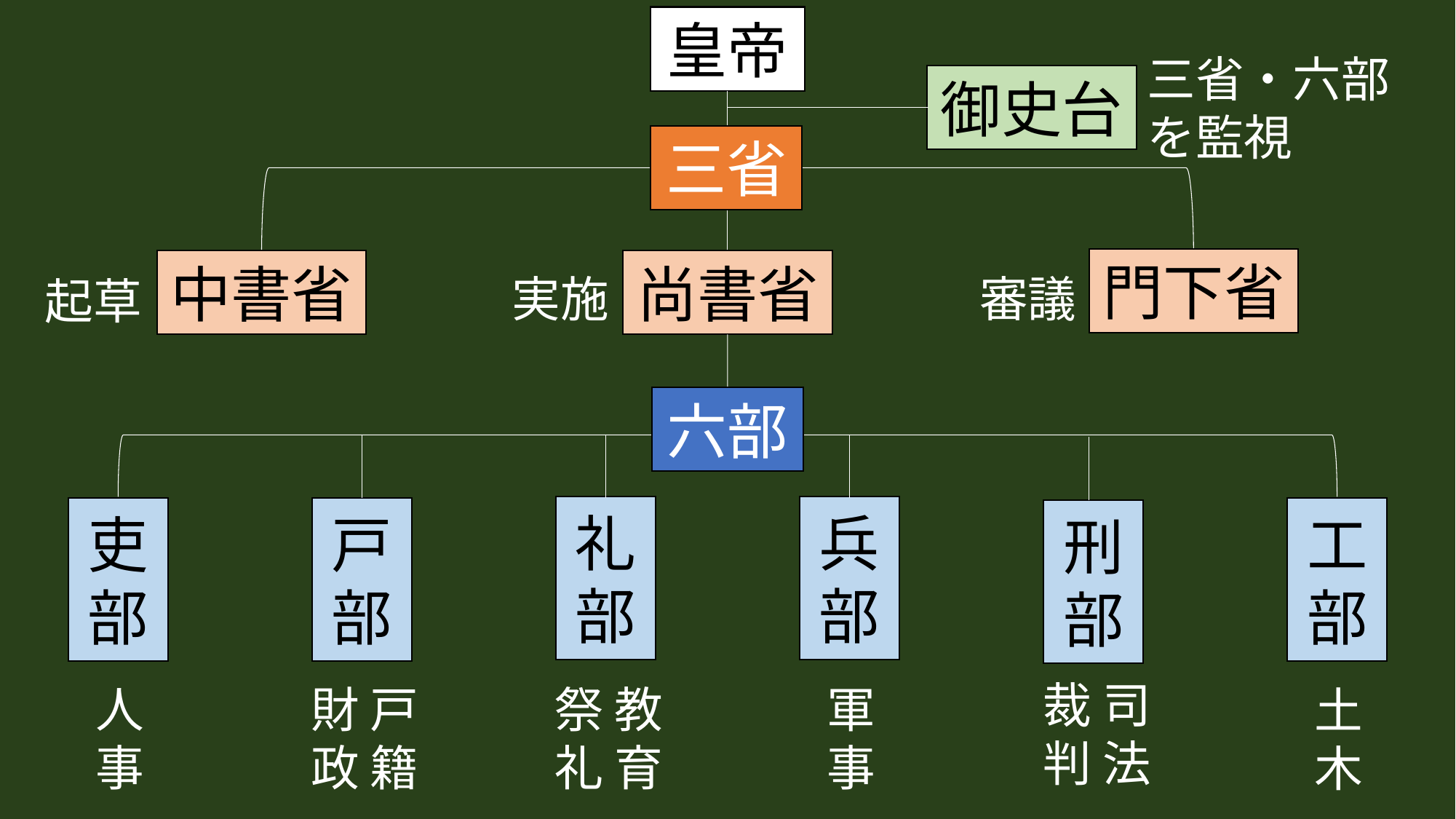

皇帝
三省・六部を監視
御史台
三省
門下省
中書省
尚書省
実施
審議
起草
六部
礼部
兵部
吏部
戸部
工部
刑部
裁判
司法
人事
財政
戸籍
祭礼
教育
軍事
土木